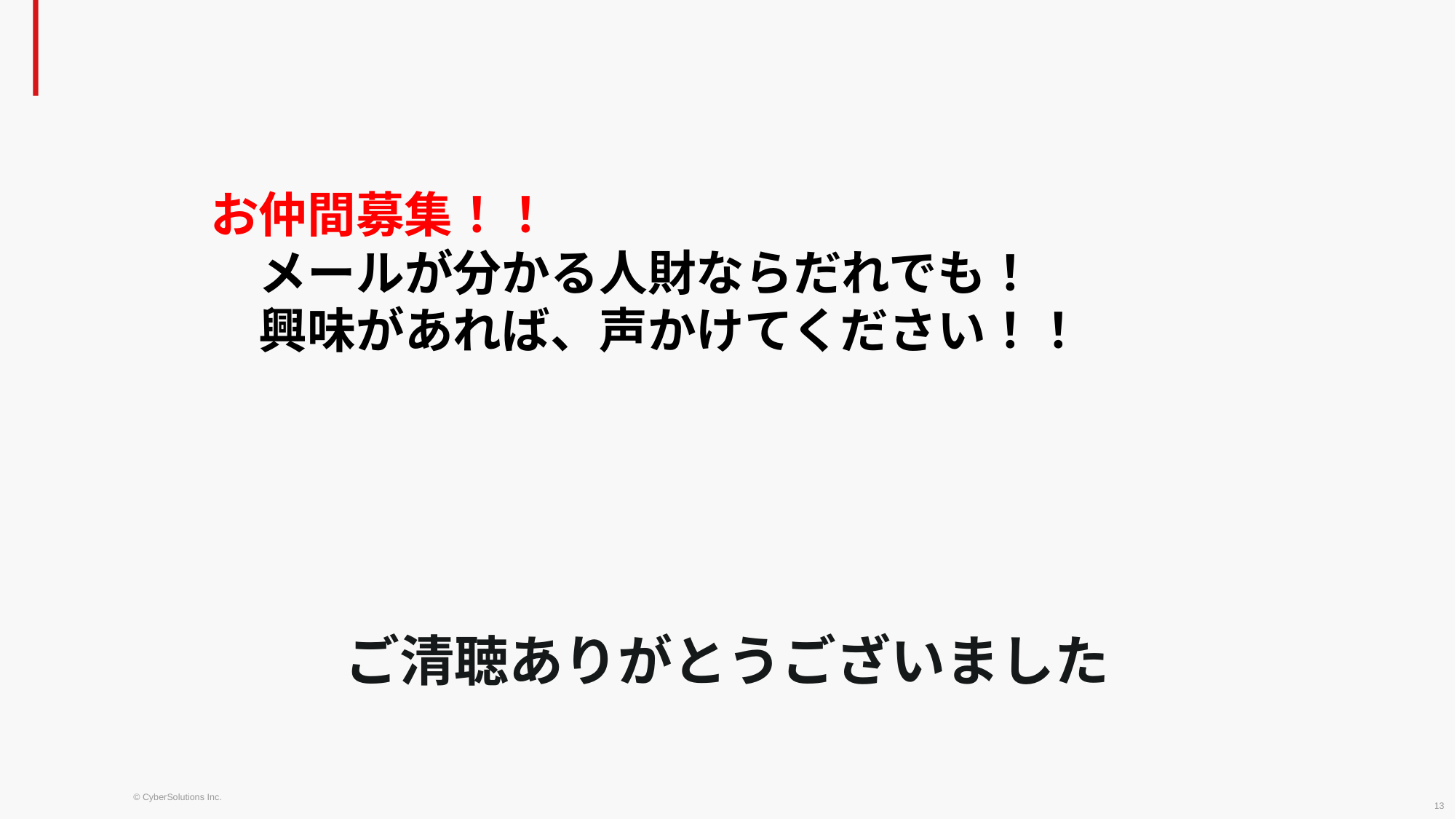

お仲間募集！！
　メールが分かる人財ならだれでも！
　興味があれば、声かけてください！！

ご清聴ありがとうございました
13